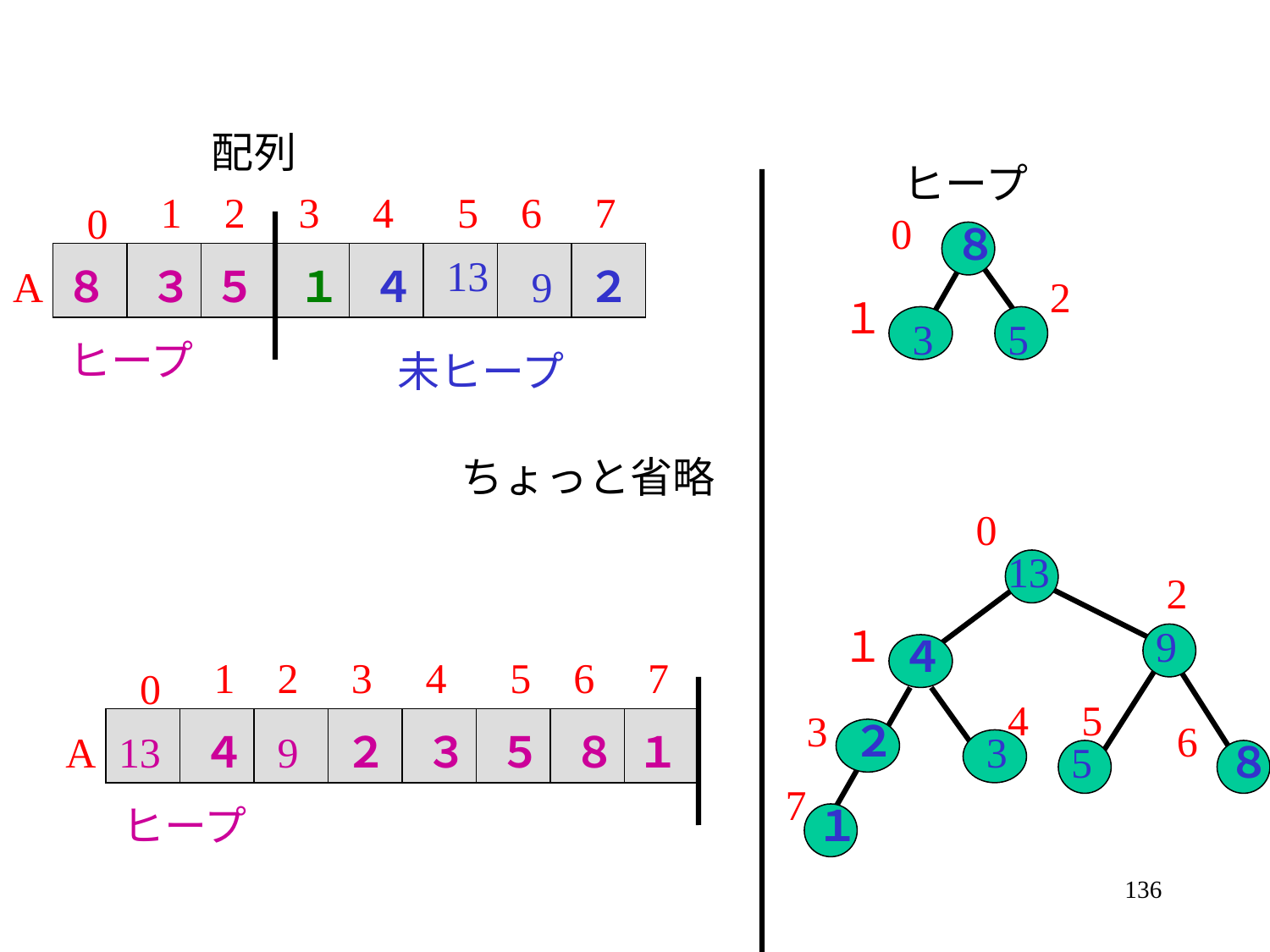

配列
ヒープ

1
2
3
4
5
6
7
0
0

８

13

A
８
３
５
１
４
9
２

2
１

3

5
ヒープ
未ヒープ
ちょっと省略
0
13

2

１
9
４

4
5
3
２
6

3

5
８

１

1
2
3
4
5
6
7
0

A
13
４
9
２
３
５
８
１
7
ヒープ
136